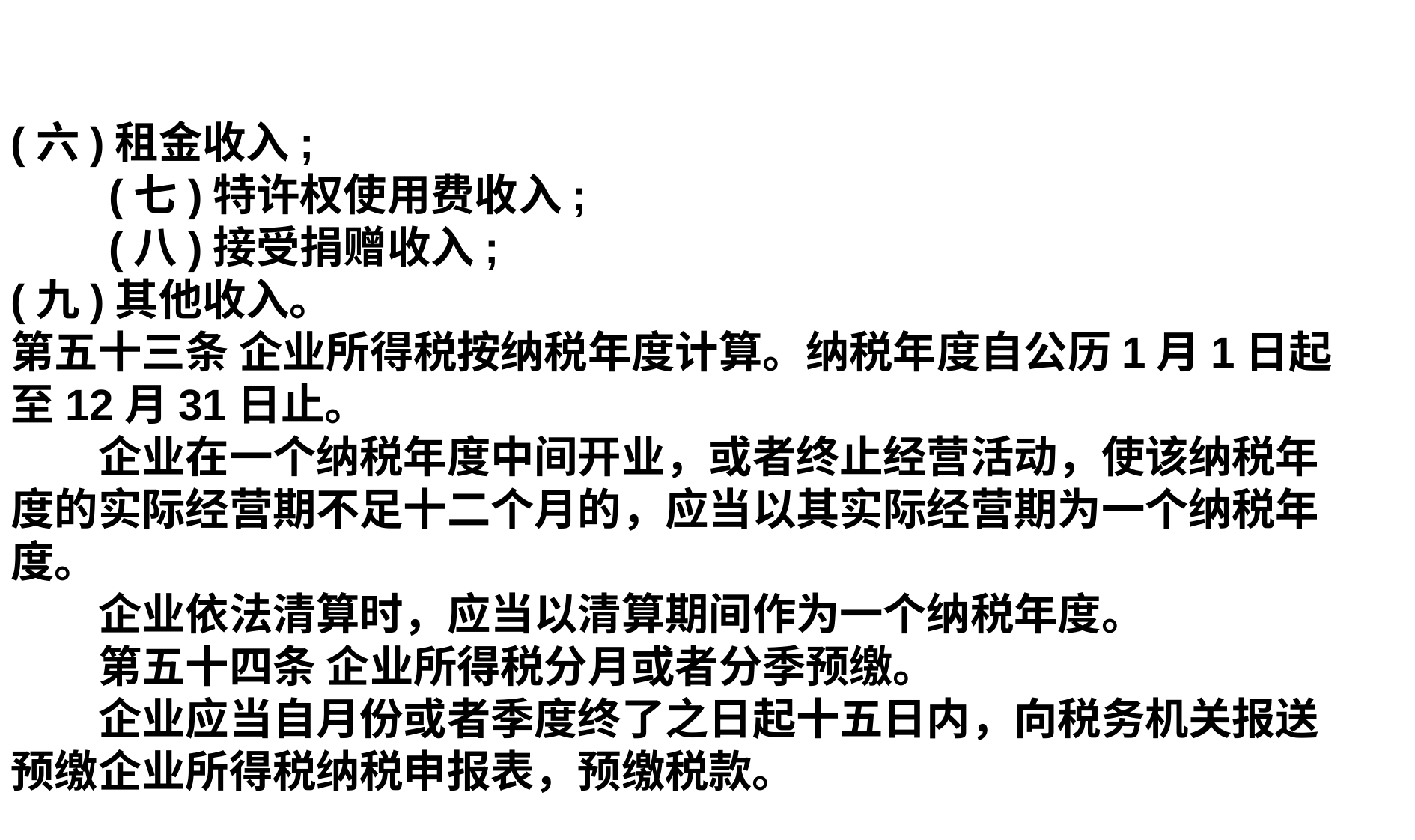

(六)租金收入;
　　(七)特许权使用费收入;
　　(八)接受捐赠收入;
(九)其他收入。
第五十三条 企业所得税按纳税年度计算。纳税年度自公历1月1日起至12月31日止。
　　企业在一个纳税年度中间开业，或者终止经营活动，使该纳税年度的实际经营期不足十二个月的，应当以其实际经营期为一个纳税年度。
　　企业依法清算时，应当以清算期间作为一个纳税年度。
　　第五十四条 企业所得税分月或者分季预缴。
　　企业应当自月份或者季度终了之日起十五日内，向税务机关报送预缴企业所得税纳税申报表，预缴税款。